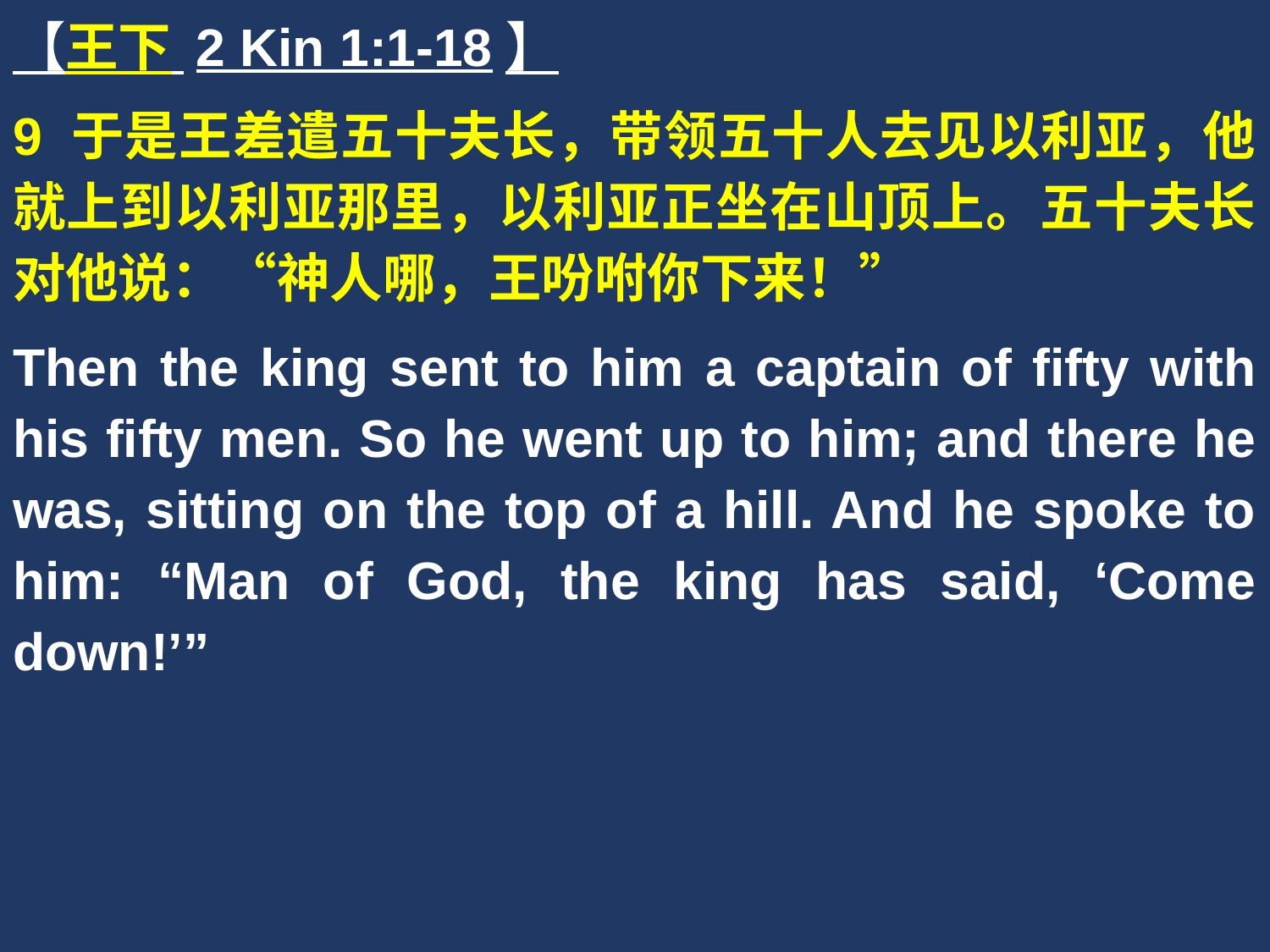

【王下 2 Kin 1:1-18】
9 于是王差遣五十夫长，带领五十人去见以利亚，他就上到以利亚那里，以利亚正坐在山顶上。五十夫长对他说：“神人哪，王吩咐你下来！”
Then the king sent to him a captain of fifty with his fifty men. So he went up to him; and there he was, sitting on the top of a hill. And he spoke to him: “Man of God, the king has said, ‘Come down!’”